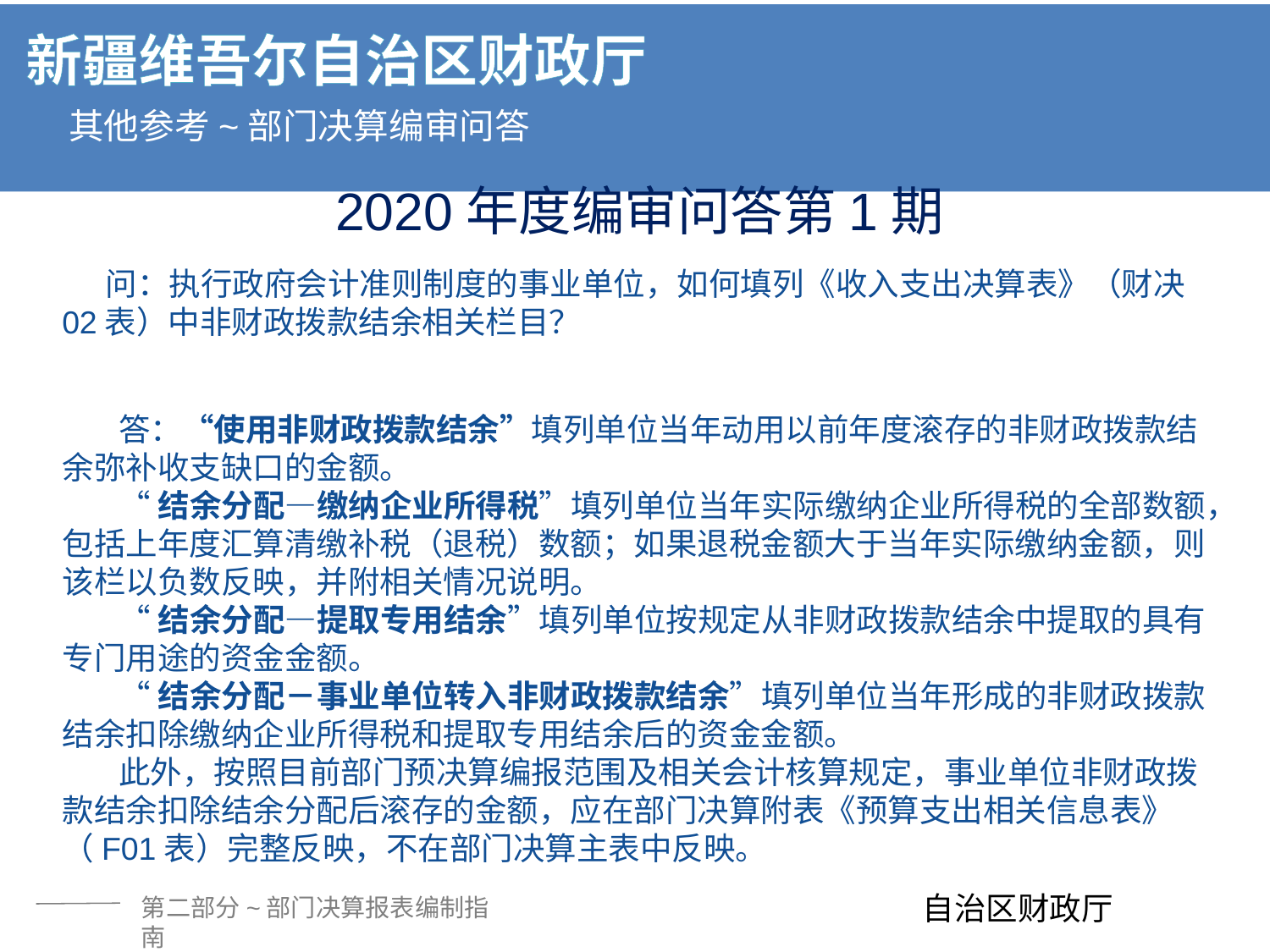

其他参考~部门决算编审问答
2020年度编审问答第1期
     问：执行政府会计准则制度的事业单位，如何填列《收入支出决算表》（财决02表）中非财政拨款结余相关栏目？
答：“使用非财政拨款结余”填列单位当年动用以前年度滚存的非财政拨款结余弥补收支缺口的金额。
“结余分配—缴纳企业所得税”填列单位当年实际缴纳企业所得税的全部数额，包括上年度汇算清缴补税（退税）数额；如果退税金额大于当年实际缴纳金额，则该栏以负数反映，并附相关情况说明。
“结余分配—提取专用结余”填列单位按规定从非财政拨款结余中提取的具有专门用途的资金金额。
“结余分配－事业单位转入非财政拨款结余”填列单位当年形成的非财政拨款结余扣除缴纳企业所得税和提取专用结余后的资金金额。
此外，按照目前部门预决算编报范围及相关会计核算规定，事业单位非财政拨款结余扣除结余分配后滚存的金额，应在部门决算附表《预算支出相关信息表》（F01表）完整反映，不在部门决算主表中反映。

第二部分~部门决算报表编制指南
109